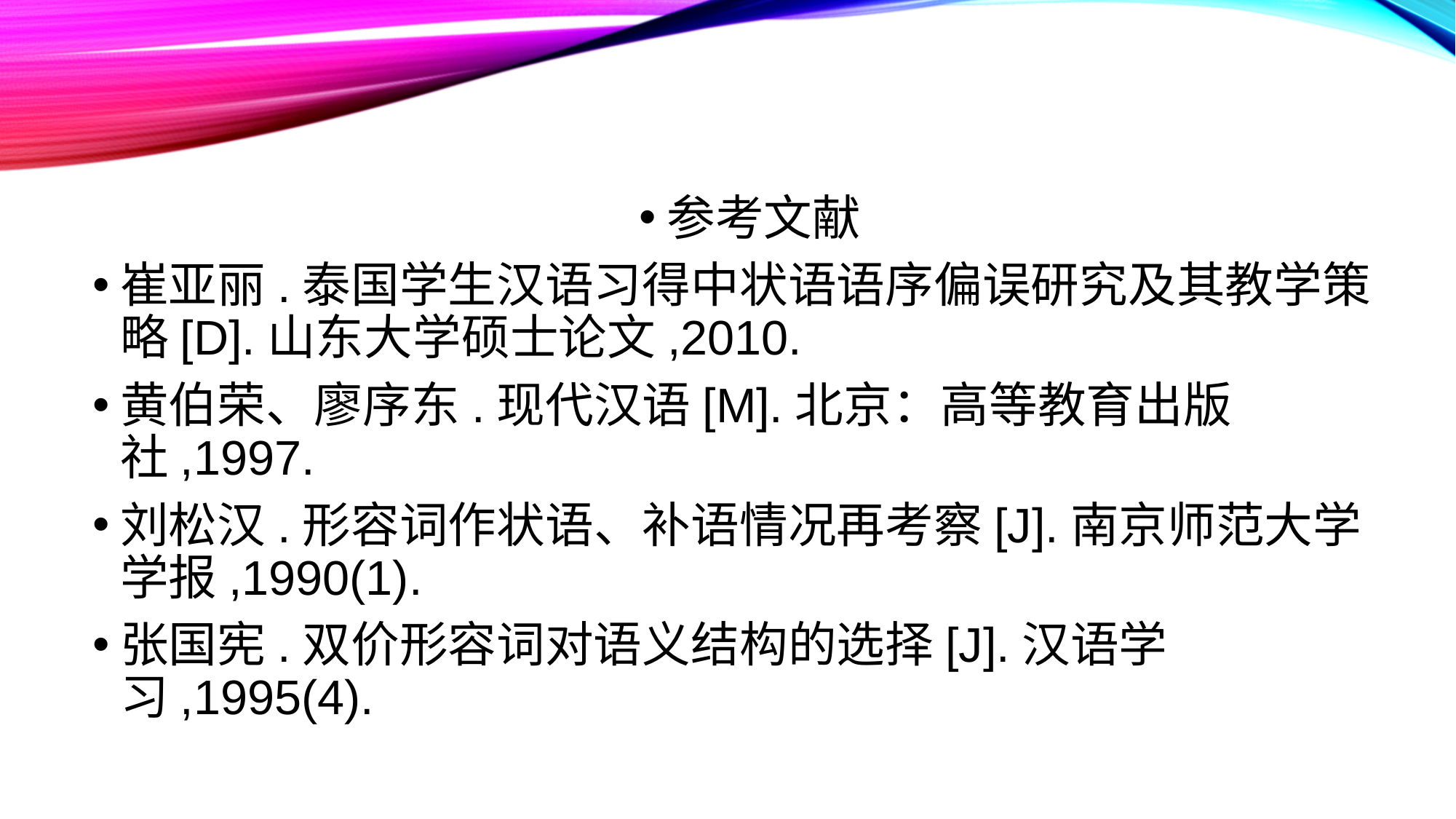

参考文献
崔亚丽.泰国学生汉语习得中状语语序偏误研究及其教学策略[D].山东大学硕士论文,2010.
黄伯荣、廖序东.现代汉语[M].北京：高等教育出版社,1997.
刘松汉.形容词作状语、补语情况再考察[J].南京师范大学学报,1990(1).
张国宪.双价形容词对语义结构的选择[J].汉语学习,1995(4).